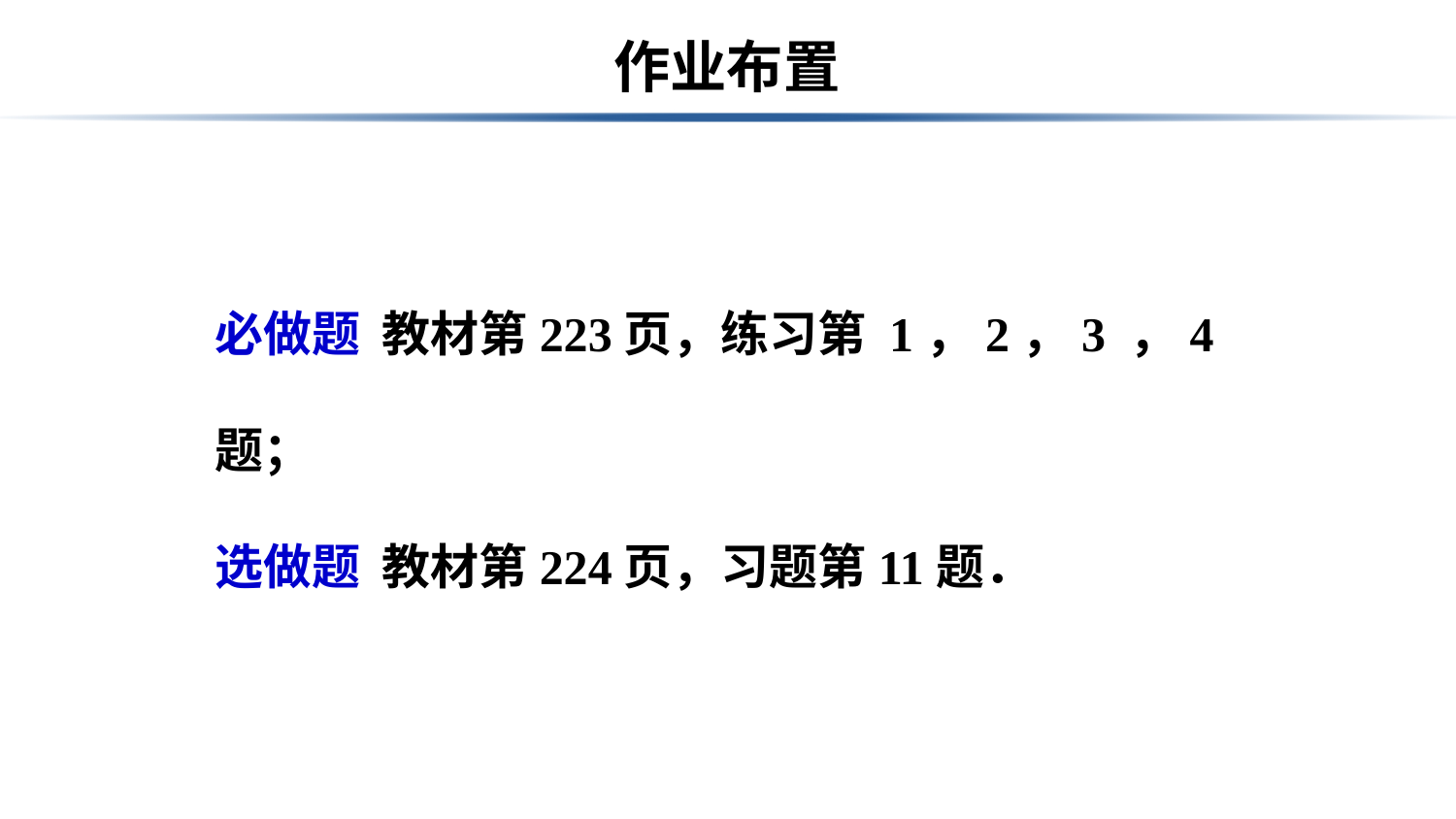

# 作业布置
必做题  教材第223页，练习第 1，2，3 ，4题；
选做题  教材第224页，习题第11题．